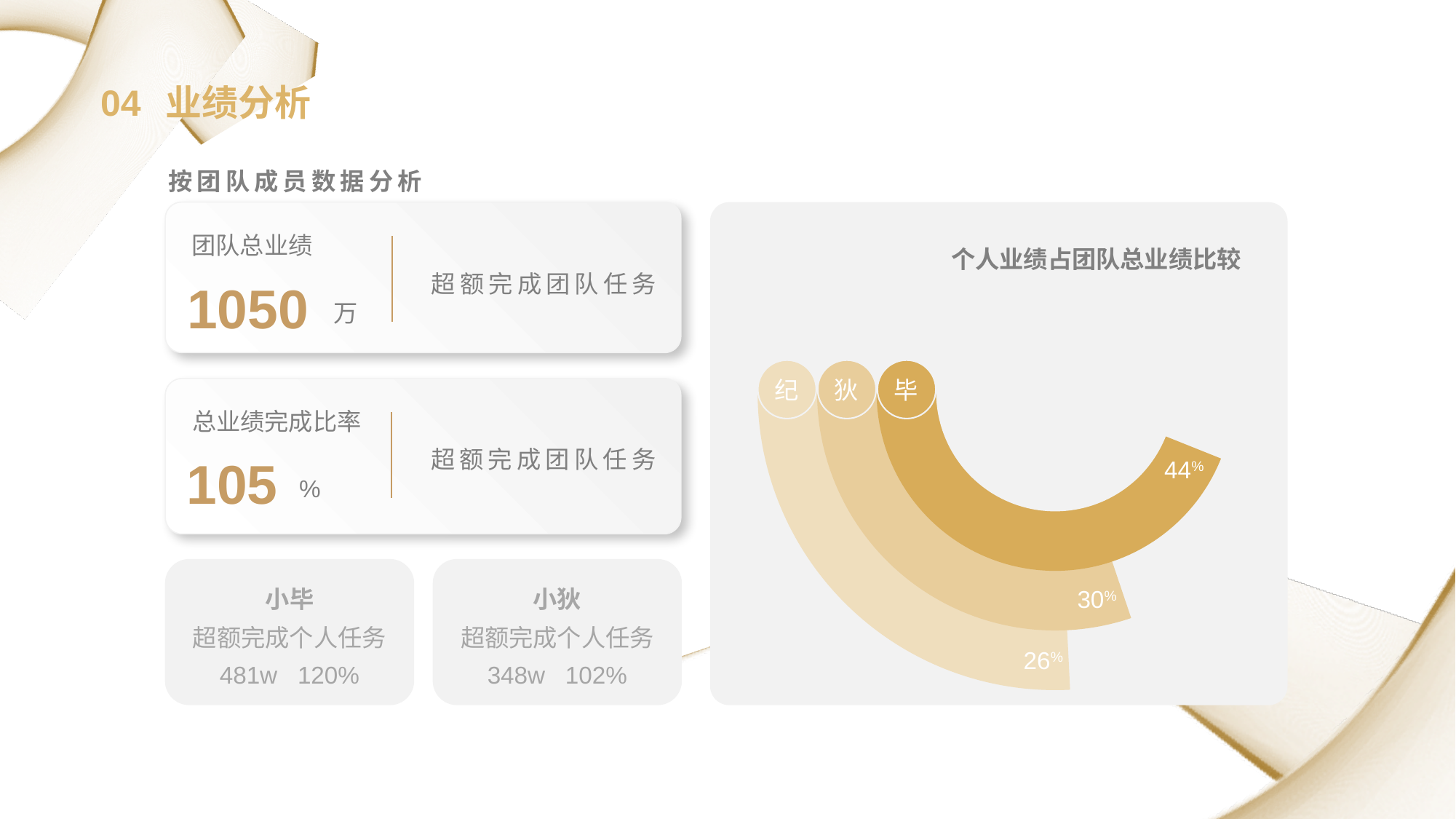

04
业绩分析

按团队成员数据分析

团队总业绩
个人业绩占团队总业绩比较
1050
超额完成团队任务
万

纪
狄
毕

总业绩完成比率
105
超额完成团队任务
44%
%

小毕
小狄
30%
超额完成个人任务
超额完成个人任务
26%
481w   120%
348w   102%